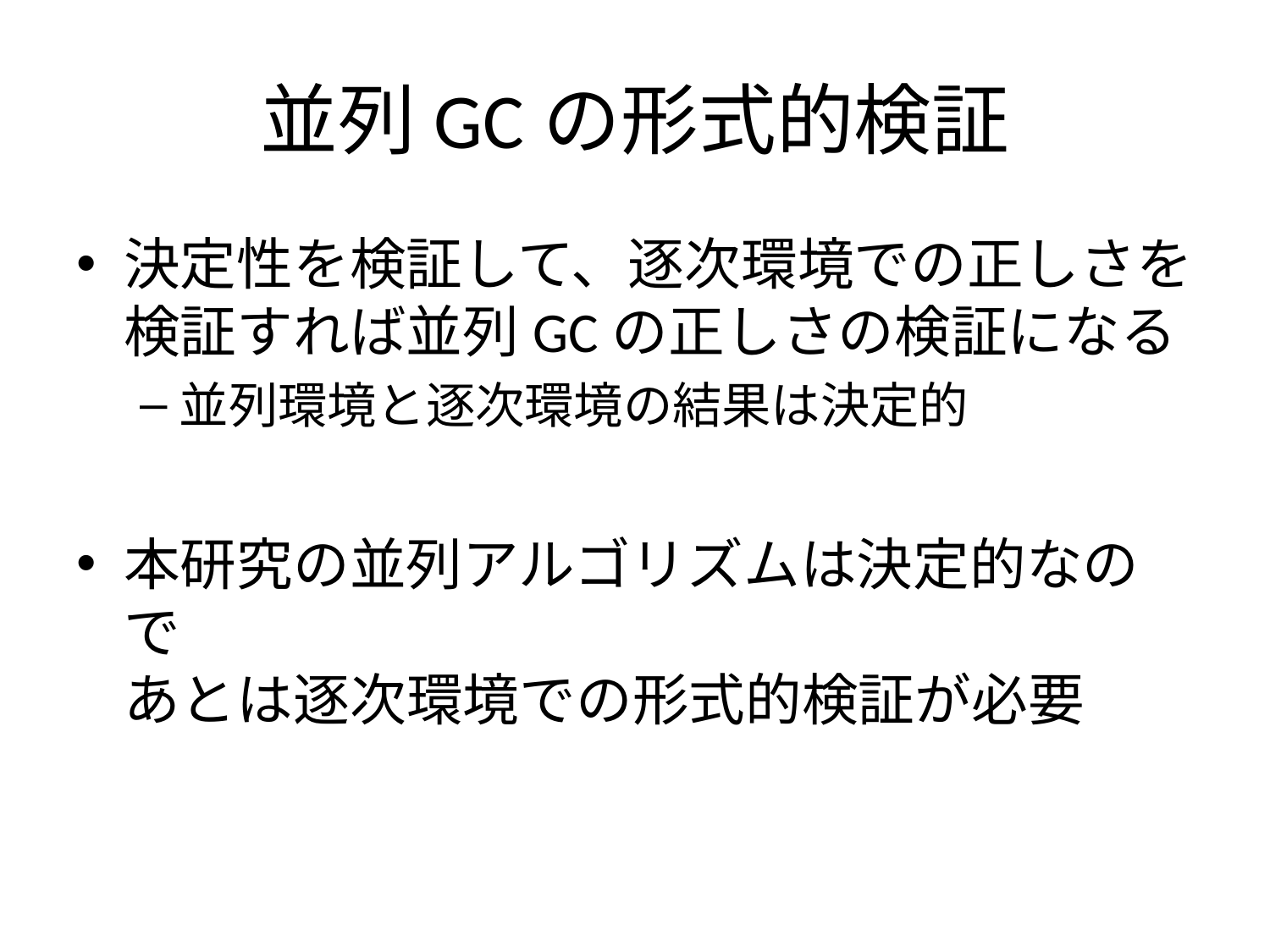

# 並列GCの形式的検証
決定性を検証して、逐次環境での正しさを
検証すれば並列GCの正しさの検証になる
並列環境と逐次環境の結果は決定的

本研究の並列アルゴリズムは決定的なので
あとは逐次環境での形式的検証が必要